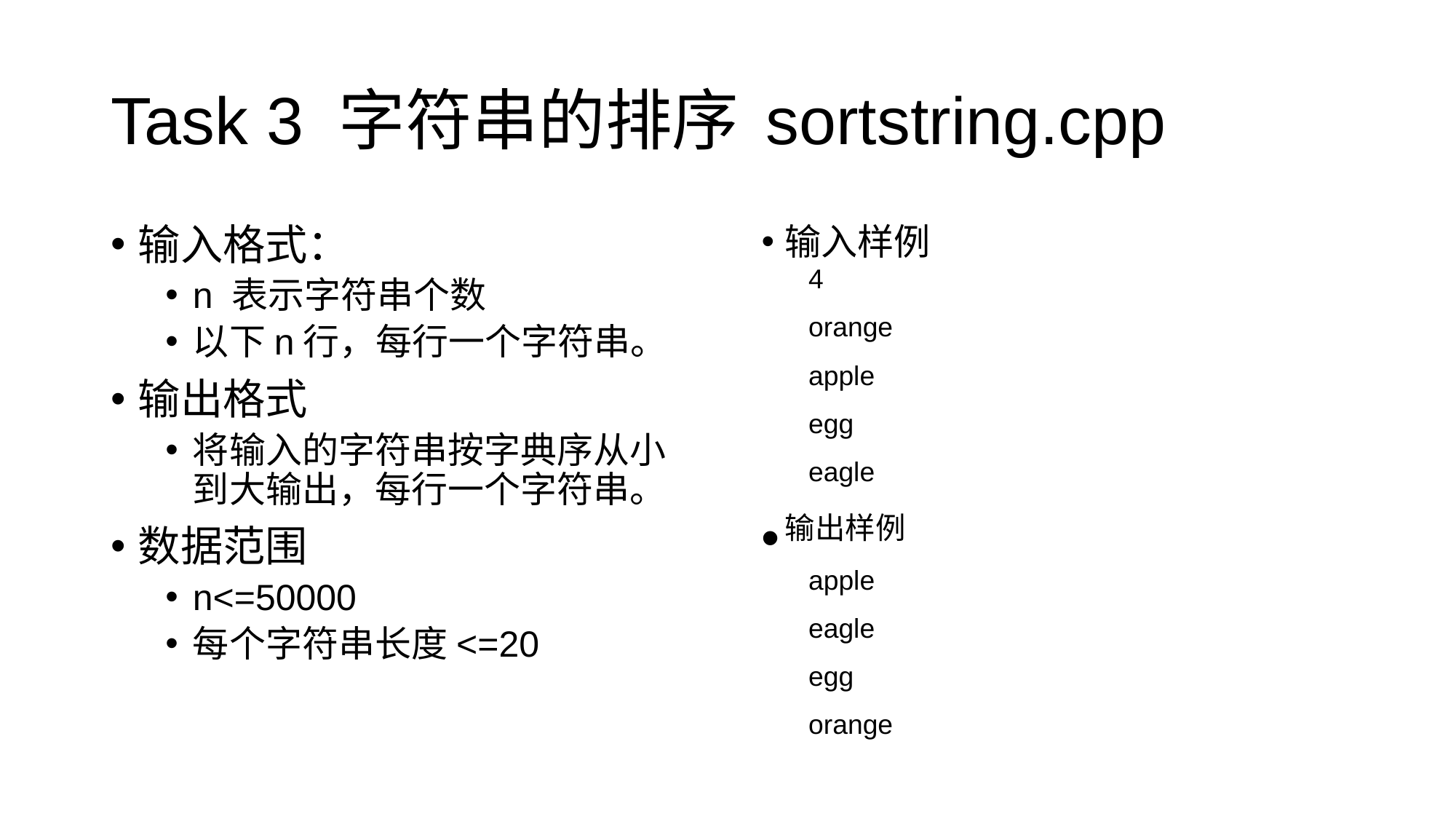

# Task 3 字符串的排序	sortstring.cpp
输入格式：
n 表示字符串个数
以下n行，每行一个字符串。
输出格式
将输入的字符串按字典序从小到大输出，每行一个字符串。
数据范围
n<=50000
每个字符串长度<=20
输入样例
4
orange
apple
egg
eagle
输出样例
apple
eagle
egg
orange